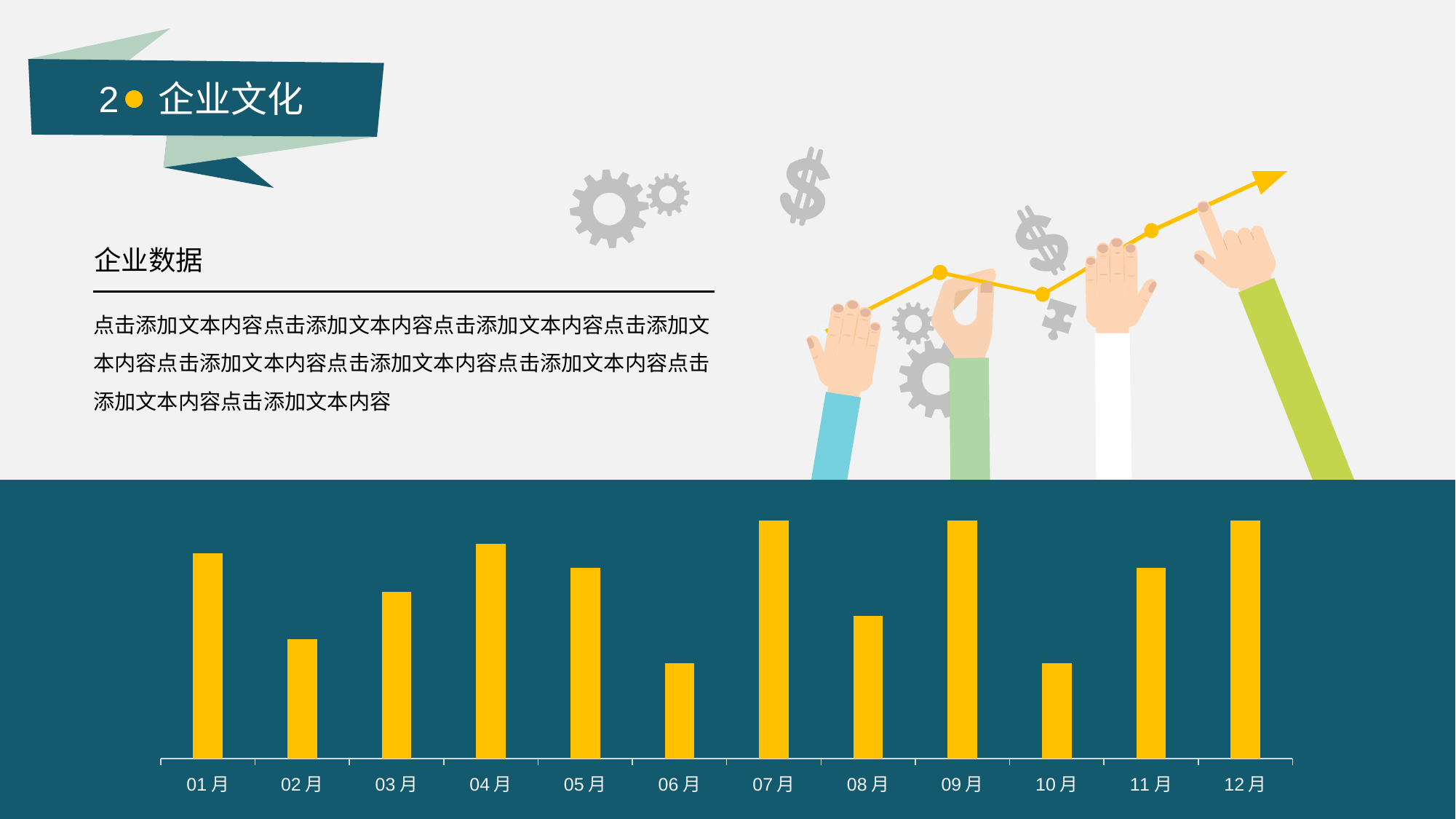

2   企业文化

企业数据
点击添加文本内容点击添加文本内容点击添加文本内容点击添加文本内容点击添加文本内容点击添加文本内容点击添加文本内容点击添加文本内容点击添加文本内容

### Chart

| Category | 系列 1 |
|---|---|
| 01月 | 4.3 |
| 02月 | 2.5 |
| 03月 | 3.5 |
| 04月 | 4.5 |
| 05月 | 4.0 |
| 06月 | 2.0 |
| 07月 | 5.0 |
| 08月 | 3.0 |
| 09月 | 5.0 |
| 10月 | 2.0 |
| 11月 | 4.0 |
| 12月 | 5.0 |